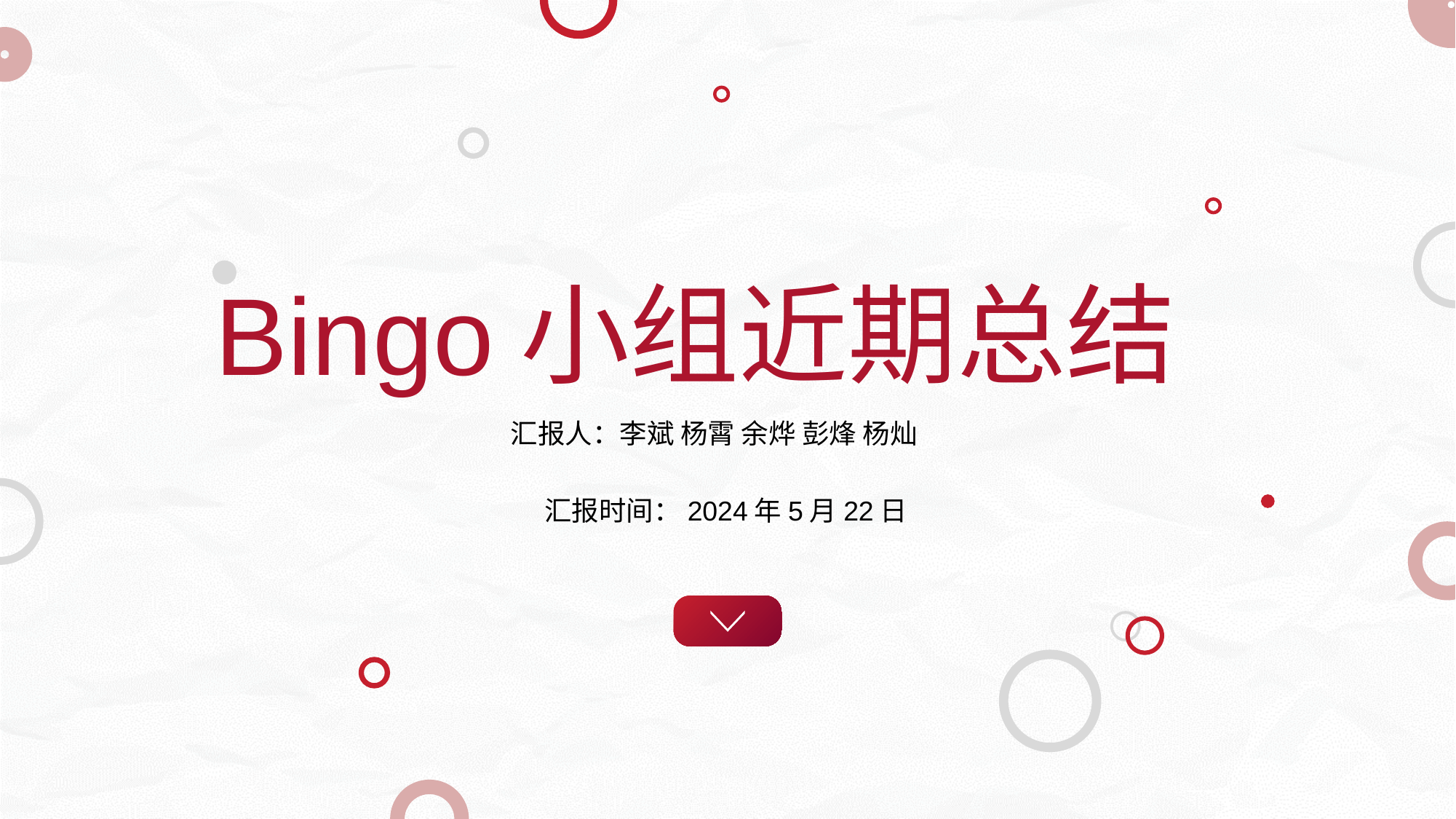

Bingo小组近期总结
汇报人：李斌 杨霄 余烨 彭烽 杨灿

汇报时间：2024年5月22日